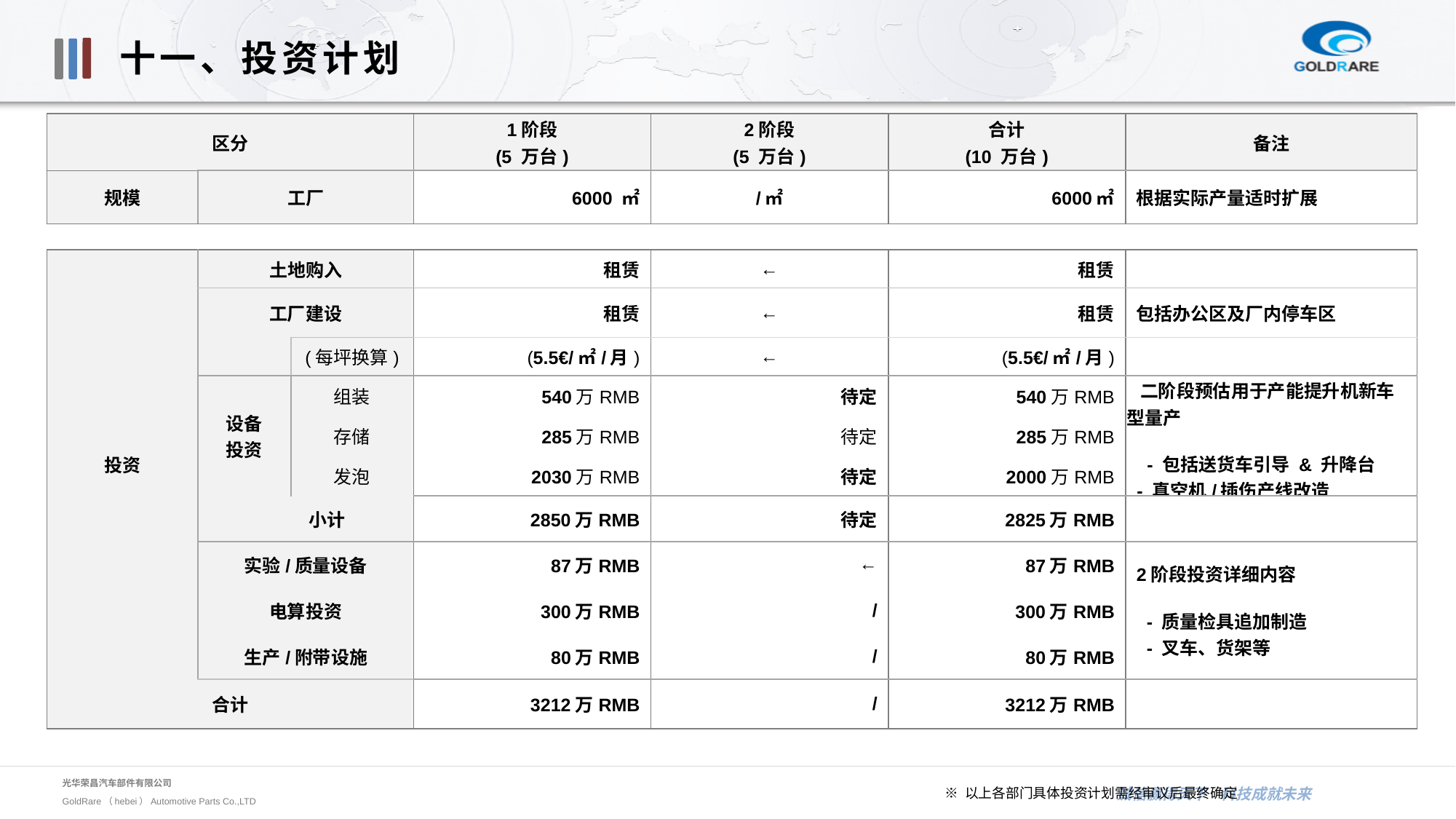

十一、投资计划
| 区分 |  |  | 1阶段 (5 万台) | 2阶段 (5 万台) | 合计 (10 万台) | 备注 |
| --- | --- | --- | --- | --- | --- | --- |
| 规模 | 工厂 |  | 6000 ㎡ | /㎡ | 6000㎡ | 根据实际产量适时扩展 |
|  |  |  |  |  |  |  |
| 投资 | 土地购入 |  | 租赁 | ← | 租赁 |  |
|  | 工厂建设 |  | 租赁 | ← | 租赁 | 包括办公区及厂内停车区 |
|  |  | (每坪换算) | (5.5€/㎡/月) | ← | (5.5€/㎡/月) |  |
|  | 设备 投资 | 组装 | 540万RMB | 待定 | 540万RMB | 二阶段预估用于产能提升机新车型量产 - 包括送货车引导 & 升降台 - 真空机/插伤产线改造 |
|  |  | 存储 | 285万RMB | 待定 | 285万RMB |  |
|  |  | 发泡 | 2030万RMB | 待定 | 2000万RMB |  |
|  | 小计 |  | 2850万RMB | 待定 | 2825万RMB |  |
|  | 实验/质量设备 |  | 87万RMB | ← | 87万RMB | 2阶段投资详细内容 - 质量检具追加制造 - 叉车、货架等 |
|  | 电算投资 |  | 300万RMB | / | 300万RMB |  |
|  | 生产/附带设施 |  | 80万RMB | / | 80万RMB |  |
| 合计 |  |  | 3212万RMB | / | 3212万RMB |  |
※ 以上各部门具体投资计划需经审议后最终确定